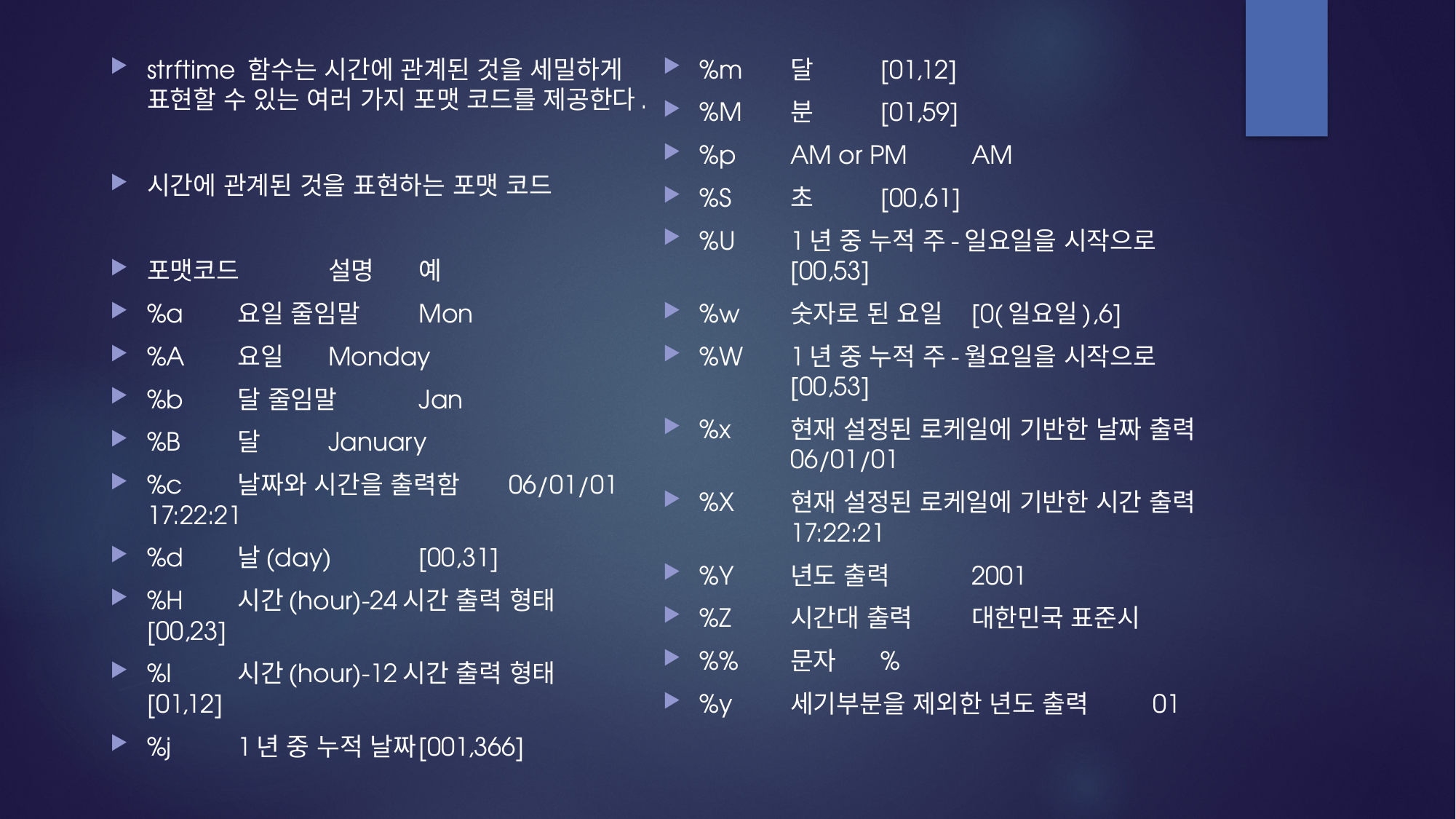

strftime 함수는 시간에 관계된 것을 세밀하게 표현할 수 있는 여러 가지 포맷 코드를 제공한다.

시간에 관계된 것을 표현하는 포맷 코드

포맷코드	설명	예
%a	요일 줄임말	Mon
%A	요일	Monday
%b	달 줄임말	Jan
%B	달	January
%c	날짜와 시간을 출력함	06/01/01 17:22:21
%d	날(day)	[00,31]
%H	시간(hour)-24시간 출력 형태	[00,23]
%I	시간(hour)-12시간 출력 형태	[01,12]
%j	1년 중 누적 날짜	[001,366]
%m	달	[01,12]
%M	분	[01,59]
%p	AM or PM	AM
%S	초	[00,61]
%U	1년 중 누적 주-일요일을 시작으로	[00,53]
%w	숫자로 된 요일	[0(일요일),6]
%W	1년 중 누적 주-월요일을 시작으로	[00,53]
%x	현재 설정된 로케일에 기반한 날짜 출력	06/01/01
%X	현재 설정된 로케일에 기반한 시간 출력	17:22:21
%Y	년도 출력	2001
%Z	시간대 출력	대한민국 표준시
%%	문자	%
%y	세기부분을 제외한 년도 출력	01